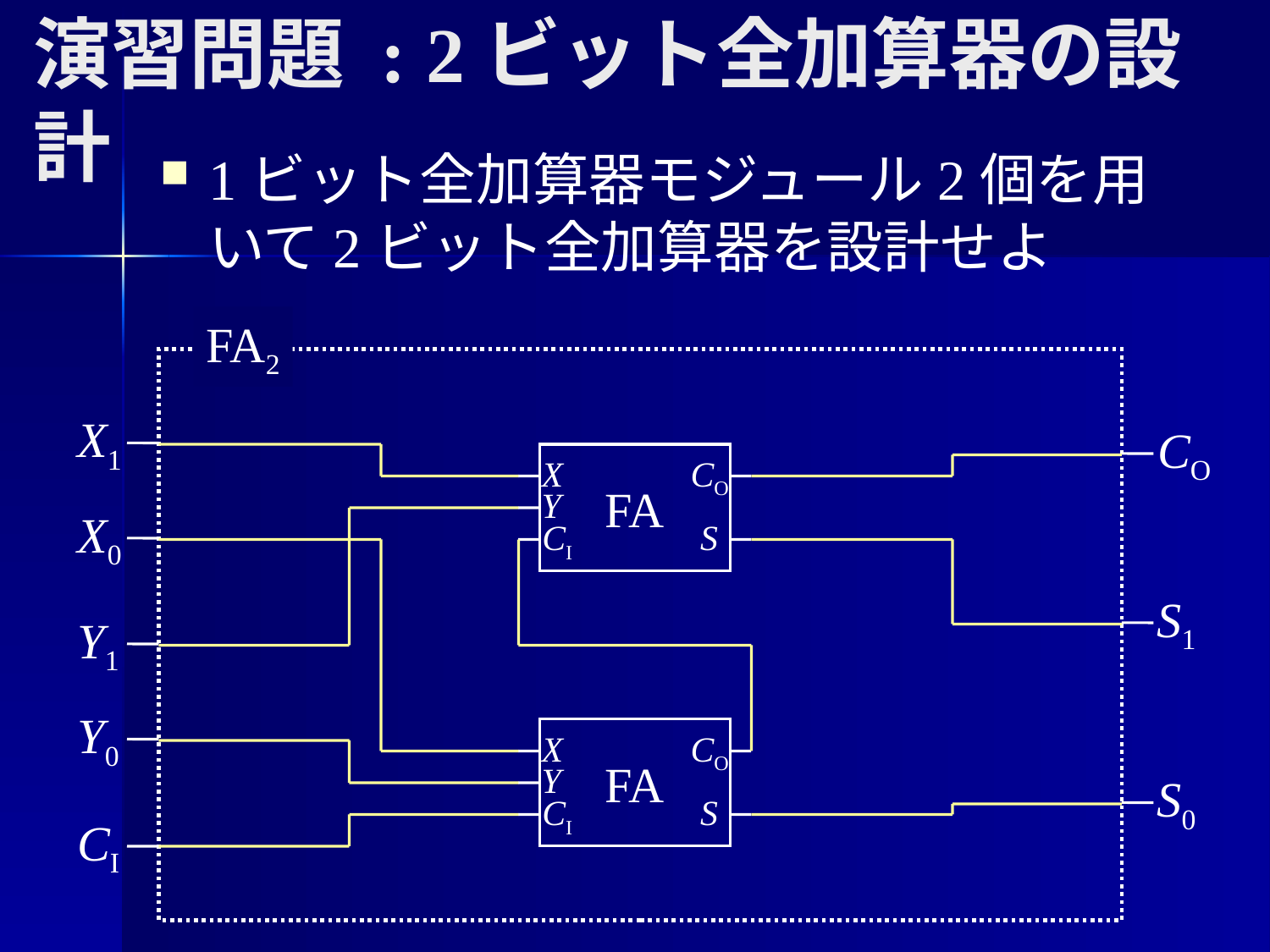

# 演習問題 : 2ビット全加算器の設計
1ビット全加算器モジュール2個を用いて2ビット全加算器を設計せよ
FA2

X1
CO

FA
X
CO

Y
CI

S

X0

S1
Y1

Y0
FA
X
CO

Y
CI

S

S0

CI